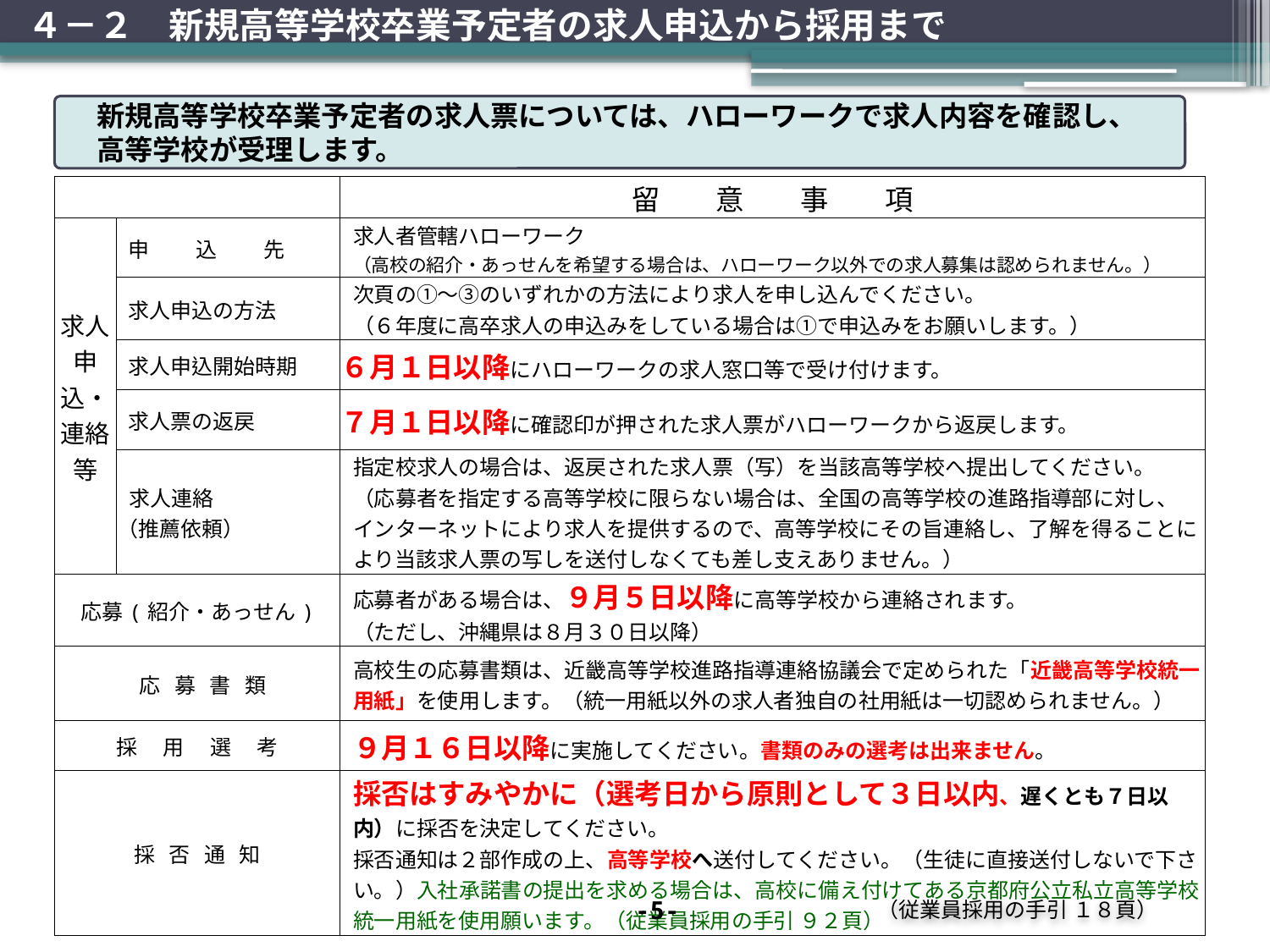

# ４－２　新規高等学校卒業予定者の求人申込から採用まで
　新規高等学校卒業予定者の求人票については、ハローワークで求人内容を確認し、
　高等学校が受理します。
|  |  | 留　　意　　事　　項 |
| --- | --- | --- |
| 求人申込・連絡等 | 申　 　込 　　先 | 求人者管轄ハローワーク （高校の紹介・あっせんを希望する場合は、ハローワーク以外での求人募集は認められません。） |
|  | 求人申込の方法 | 次頁の①～③のいずれかの方法により求人を申し込んでください。 （６年度に高卒求人の申込みをしている場合は①で申込みをお願いします。） |
|  | 求人申込開始時期 | ６月１日以降にハローワークの求人窓口等で受け付けます。 |
|  | 求人票の返戻 | ７月１日以降に確認印が押された求人票がハローワークから返戻します。 |
|  | 求人連絡 （推薦依頼） | 指定校求人の場合は、返戻された求人票（写）を当該高等学校へ提出してください。 （応募者を指定する高等学校に限らない場合は、全国の高等学校の進路指導部に対し、 インターネットにより求人を提供するので、高等学校にその旨連絡し、了解を得ることにより当該求人票の写しを送付しなくても差し支えありません。） |
| 応募(紹介・あっせん) |  | 応募者がある場合は、９月５日以降に高等学校から連絡されます。 （ただし、沖縄県は８月３０日以降） |
| 応 募 書 類 |  | 高校生の応募書類は、近畿高等学校進路指導連絡協議会で定められた「近畿高等学校統一用紙」を使用します。（統一用紙以外の求人者独自の社用紙は一切認められません。） |
| 採 　用 　選 　考 |  | ９月１６日以降に実施してください。書類のみの選考は出来ません。 |
| 採 否 通 知 |  | 採否はすみやかに（選考日から原則として３日以内、遅くとも７日以内）に採否を決定してください。 採否通知は２部作成の上、高等学校へ送付してください。（生徒に直接送付しないで下さい。）入社承諾書の提出を求める場合は、高校に備え付けてある京都府公立私立高等学校統一用紙を使用願います。（従業員採用の手引 ９２頁） |
-5-
（従業員採用の手引 １８頁）